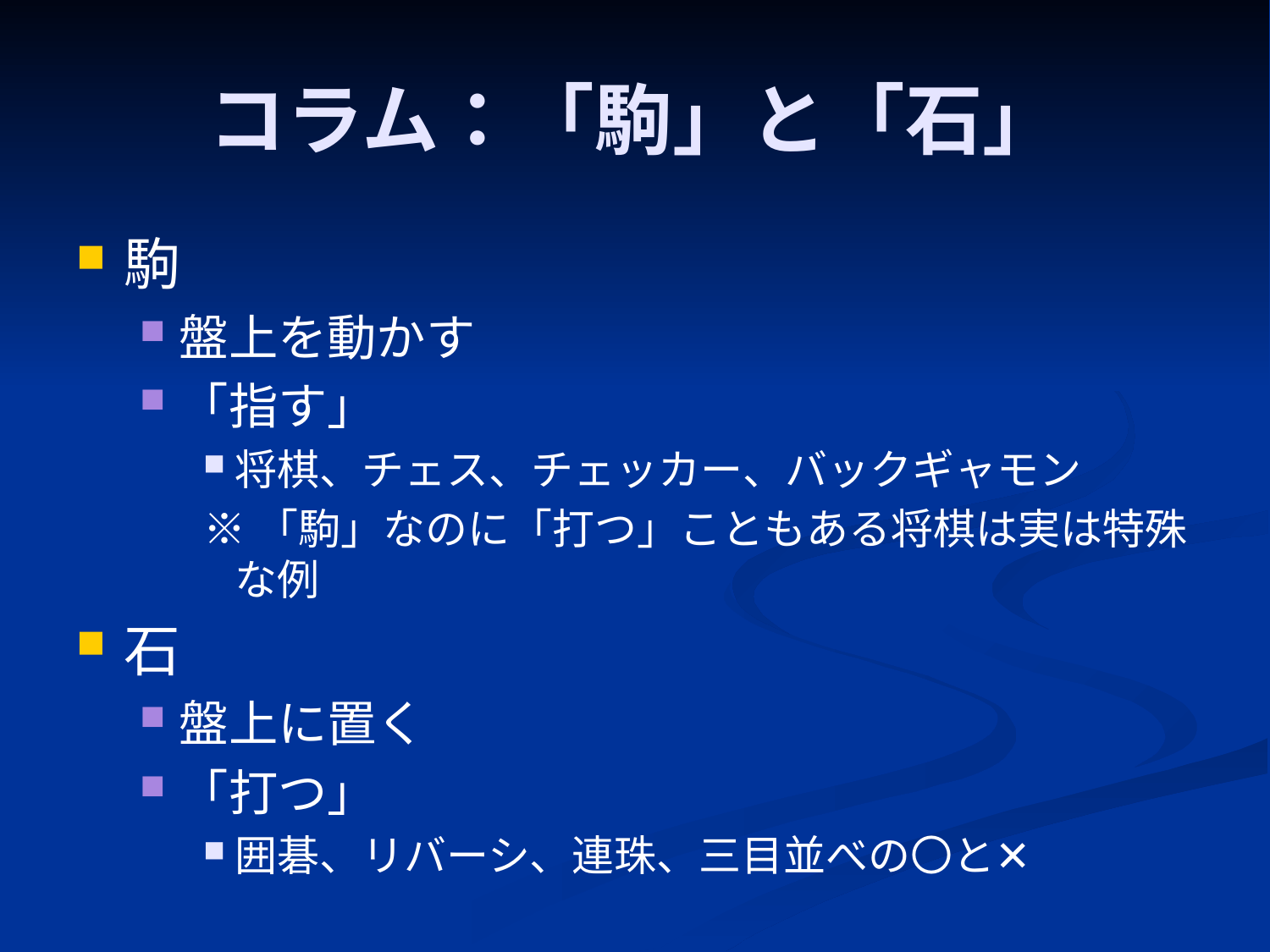

# コラム：「駒」と「石」
駒
盤上を動かす
「指す」
将棋、チェス、チェッカー、バックギャモン
※「駒」なのに「打つ」こともある将棋は実は特殊な例
石
盤上に置く
「打つ」
囲碁、リバーシ、連珠、三目並べの〇と✕